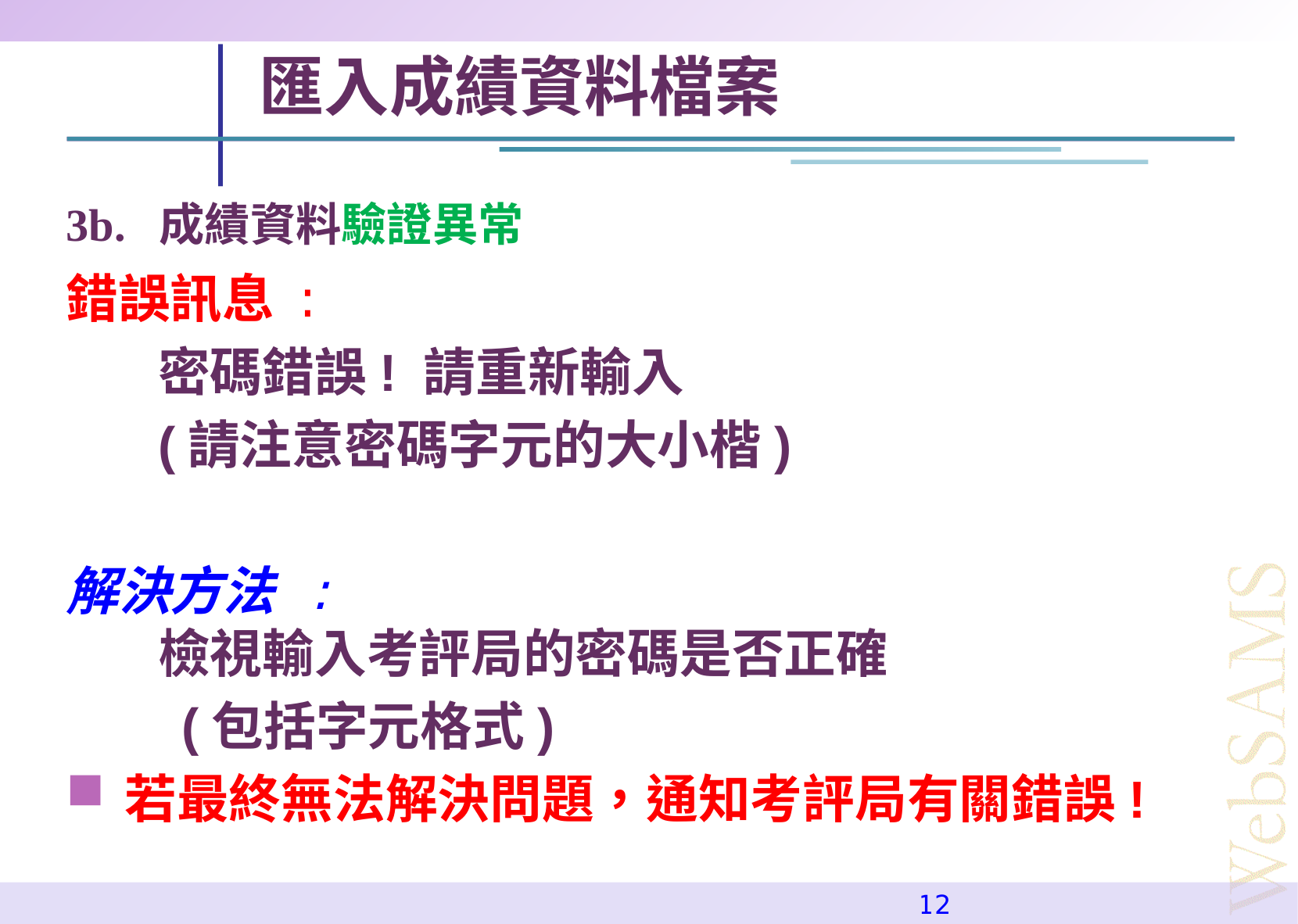

匯入成績資料檔案
3b.  成績資料驗證異常
錯誤訊息 :
		密碼錯誤! 請重新輸入
     	(請注意密碼字元的大小楷)

解決方法  :
		檢視輸入考評局的密碼是否正確
        (包括字元格式)
若最終無法解決問題，通知考評局有關錯誤!